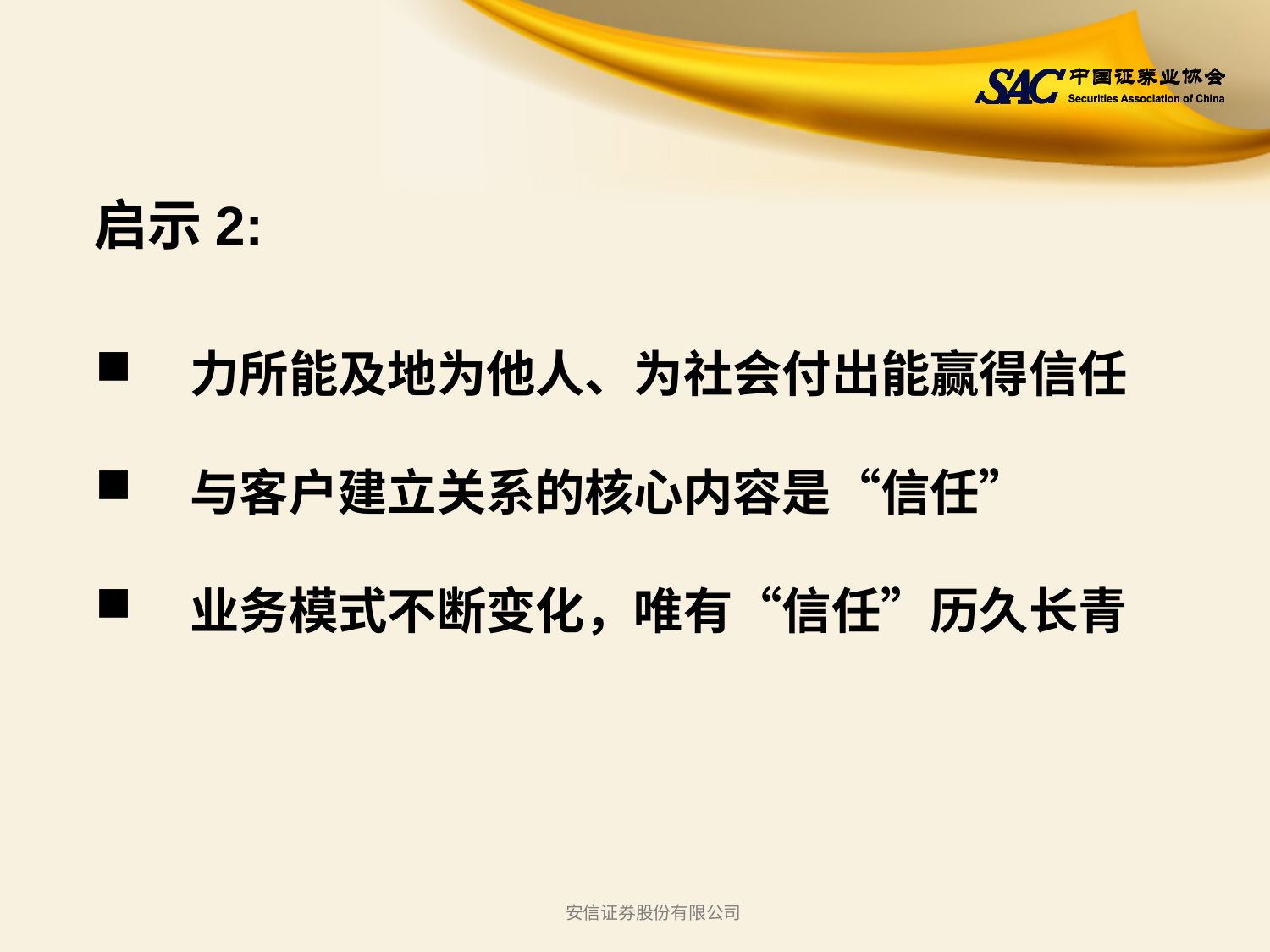

启示2:

力所能及地为他人、为社会付出能赢得信任
与客户建立关系的核心内容是“信任”
业务模式不断变化，唯有“信任”历久长青